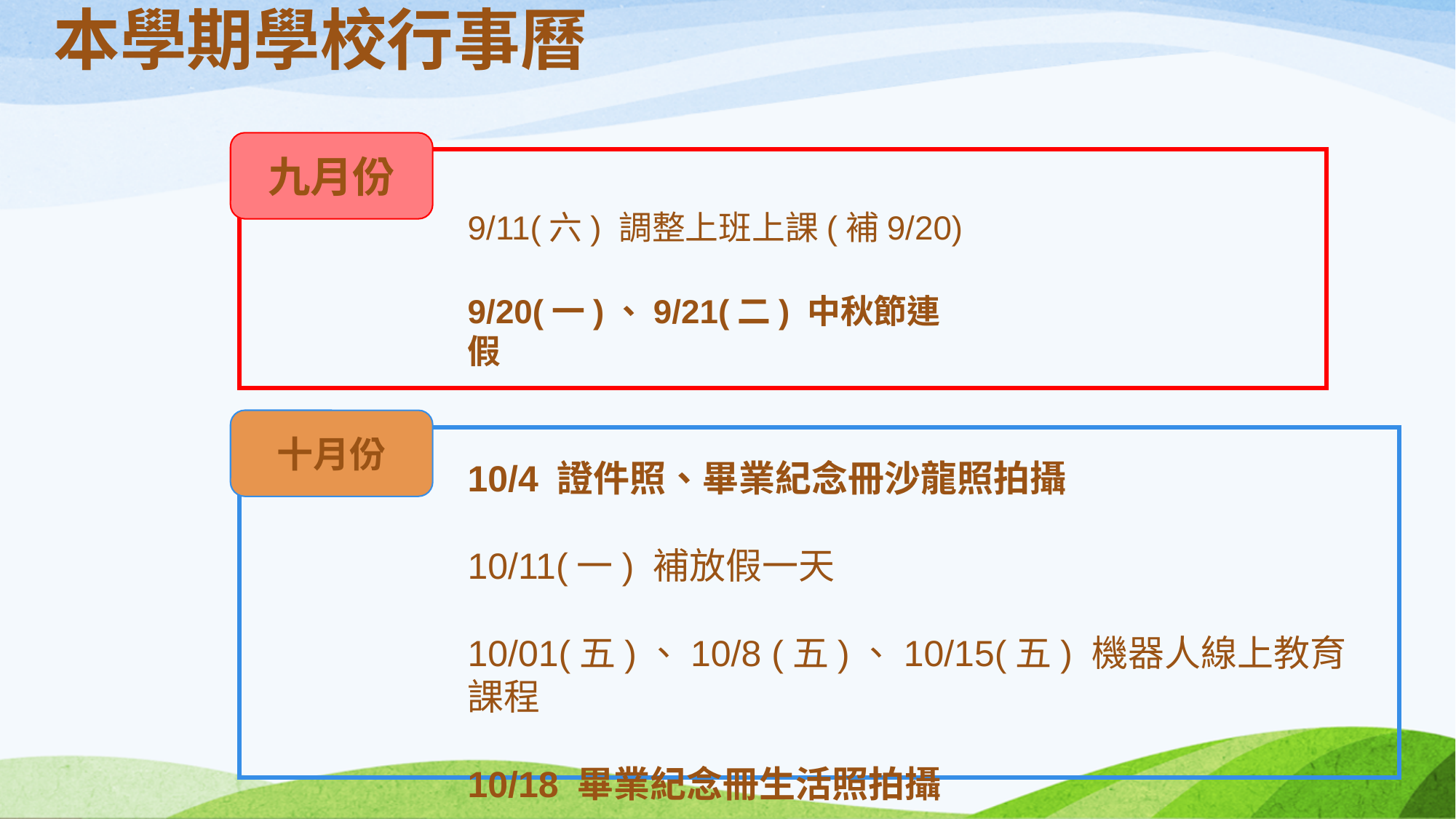

本學期學校行事曆
九月份

9/11(六) 調整上班上課(補9/20)

9/20(一)、9/21(二) 中秋節連假
十月份

10/4 證件照、畢業紀念冊沙龍照拍攝

10/11(一) 補放假一天

10/01(五)、10/8 (五)、10/15(五) 機器人線上教育課程

10/18 畢業紀念冊生活照拍攝